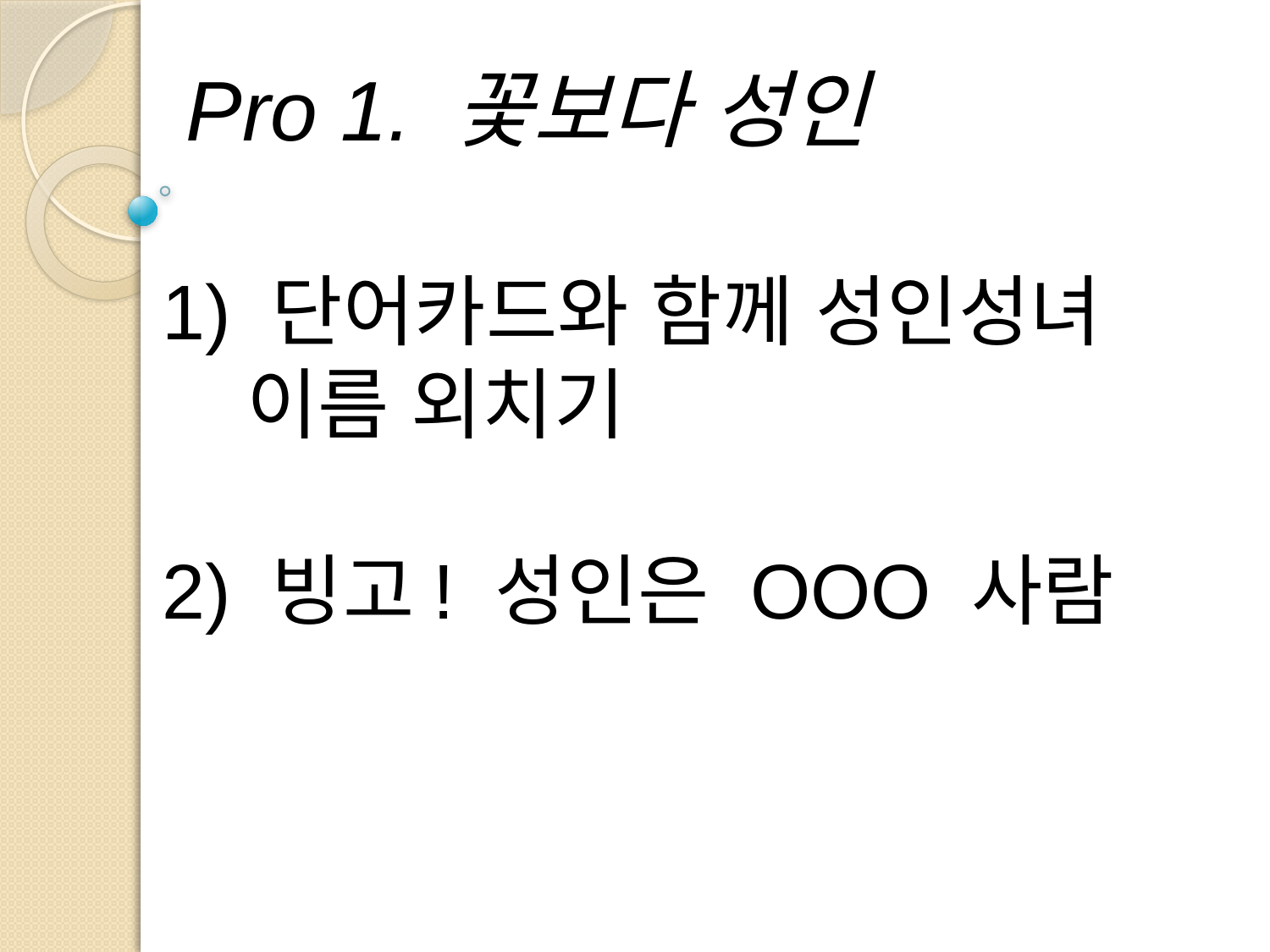

Pro 1. 꽃보다 성인
1) 단어카드와 함께 성인성녀
   이름 외치기

2) 빙고! 성인은 OOO 사람